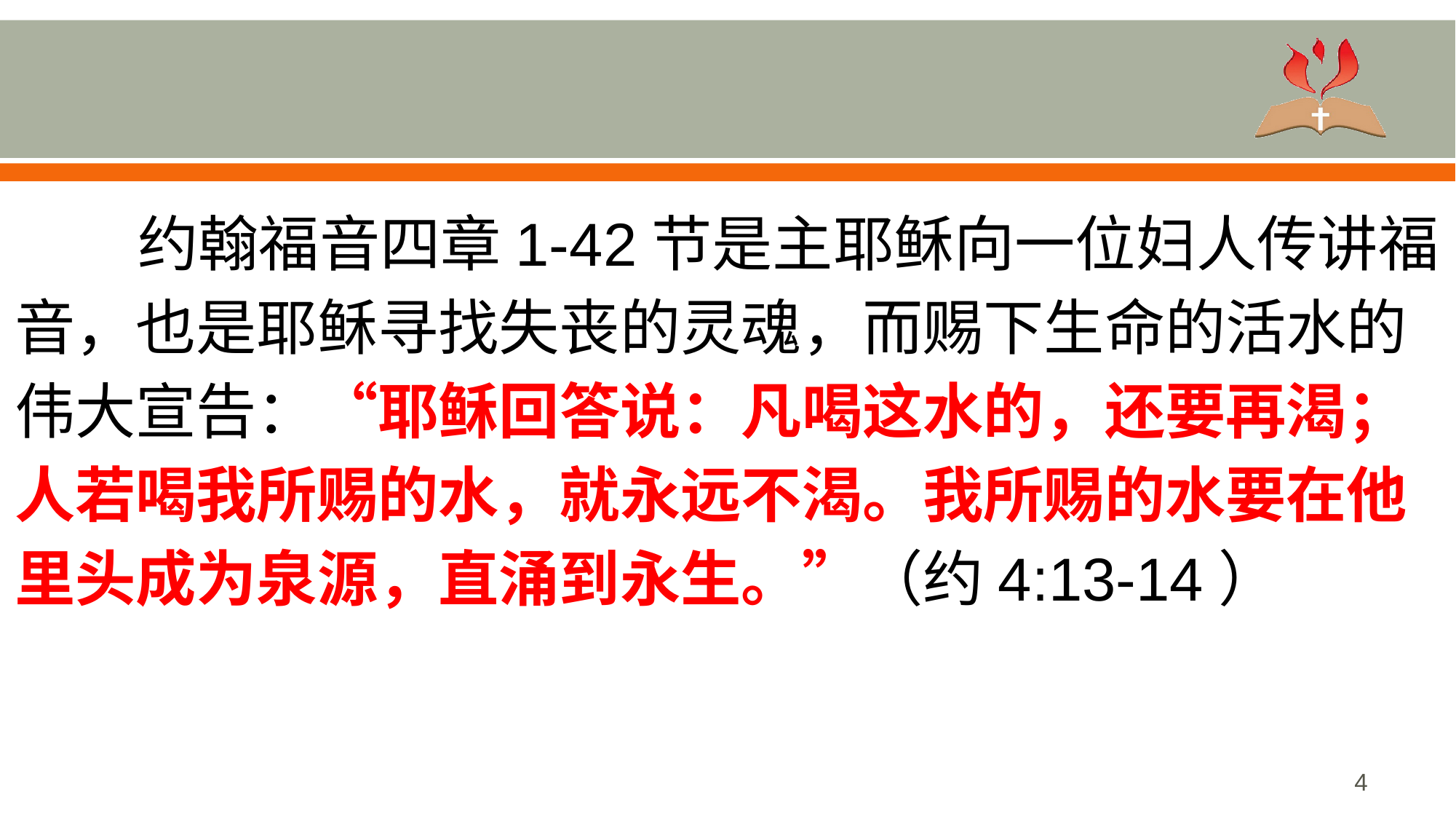

约翰福音四章1-42节是主耶稣向一位妇人传讲福音，也是耶稣寻找失丧的灵魂，而赐下生命的活水的伟大宣告：“耶稣回答说：凡喝这水的，还要再渴；人若喝我所赐的水，就永远不渴。我所赐的水要在他里头成为泉源，直涌到永生。”（约4:13-14）

4